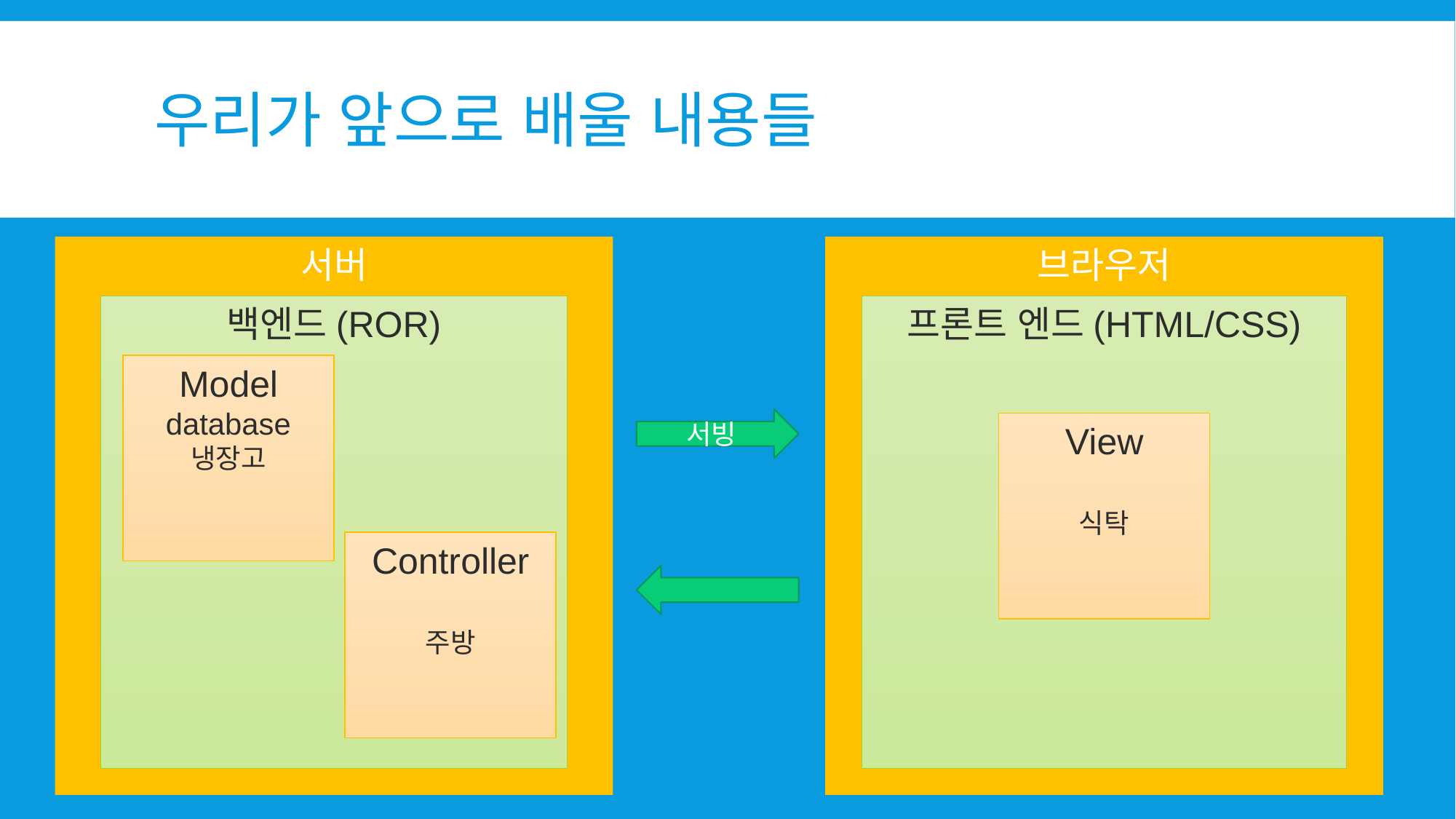

# 우리가 앞으로 배울 내용들
서버
브라우저
백엔드(ROR)
프론트 엔드(HTML/CSS)
Model
database
냉장고
서빙
View

식탁
Controller

주방